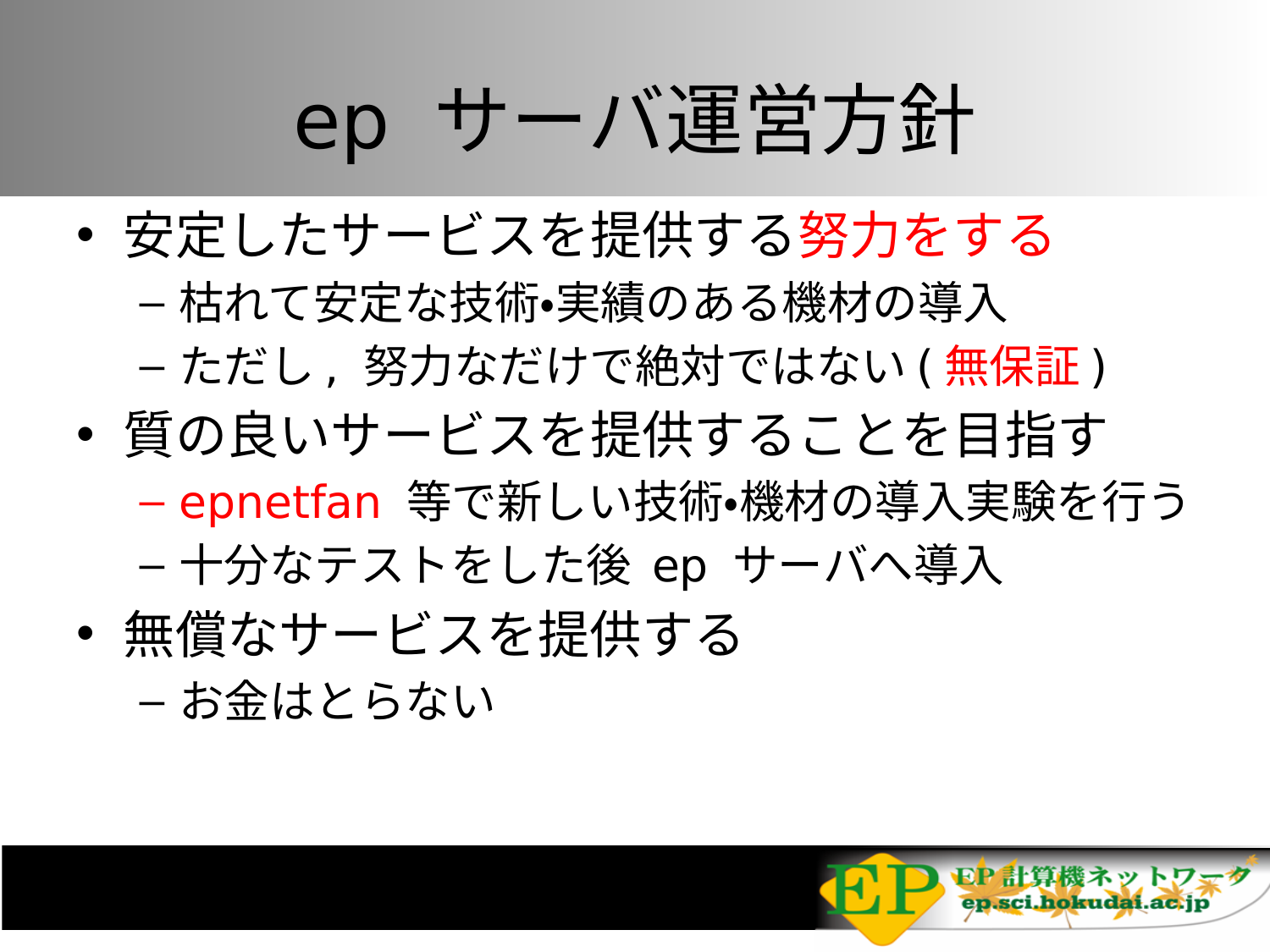

# ep サーバ運営方針
安定したサービスを提供する努力をする
枯れて安定な技術・実績のある機材の導入
ただし, 努力なだけで絶対ではない(無保証)
質の良いサービスを提供することを目指す
epnetfan 等で新しい技術・機材の導入実験を行う
十分なテストをした後 ep サーバへ導入
無償なサービスを提供する
お金はとらない